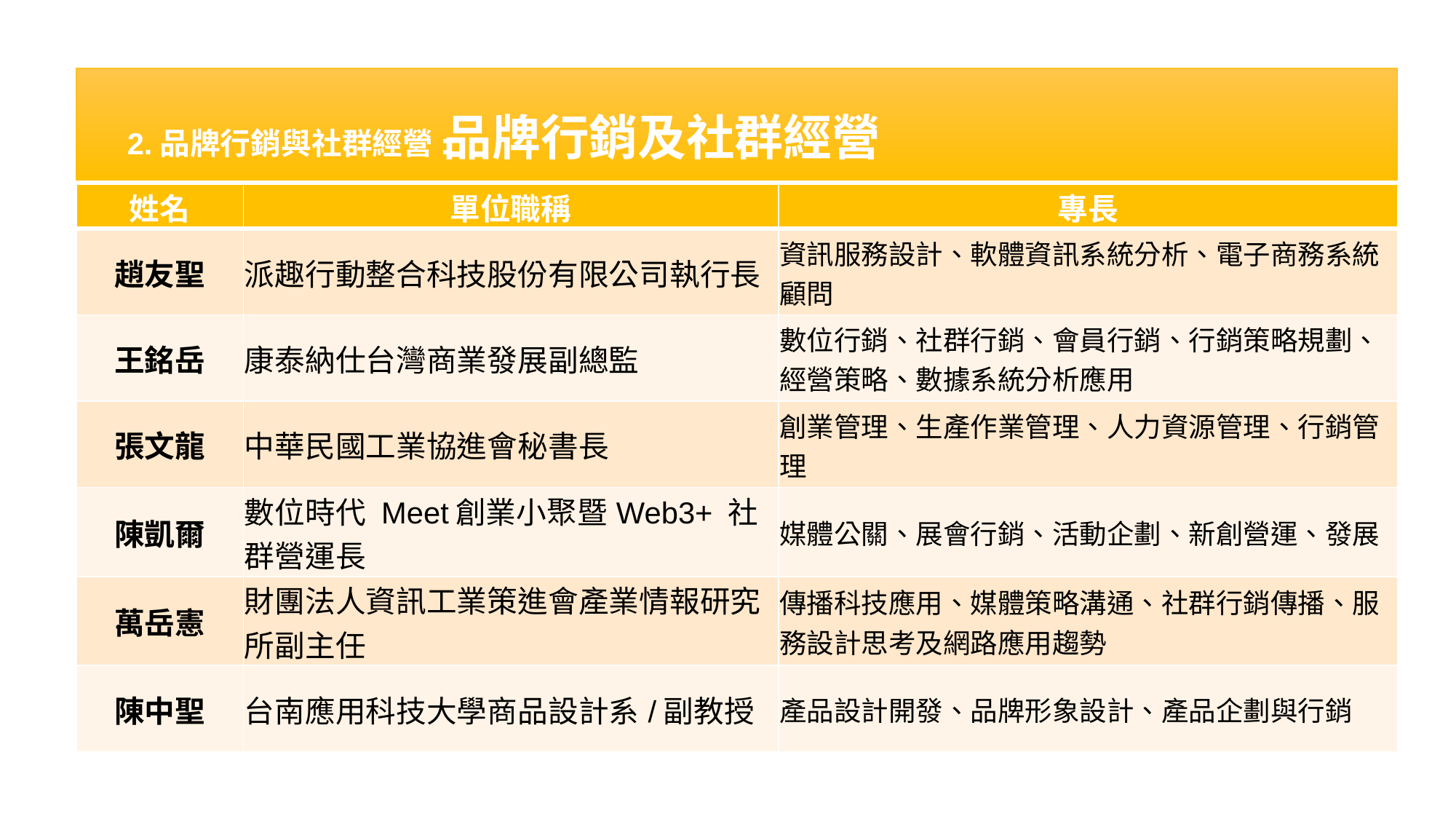

品牌行銷及社群經營
2.品牌行銷與社群經營:
| 姓名 | 單位職稱 | 專長 |
| --- | --- | --- |
| 趙友聖 | 派趣行動整合科技股份有限公司執行長 | 資訊服務設計、軟體資訊系統分析、電子商務系統顧問 |
| 王銘岳 | 康泰納仕台灣商業發展副總監 | 數位行銷、社群行銷、會員行銷、行銷策略規劃、經營策略、數據系統分析應用 |
| 張文龍 | 中華民國工業協進會秘書長 | 創業管理、生產作業管理、人力資源管理、行銷管理 |
| 陳凱爾 | 數位時代 Meet創業小聚暨Web3+ 社群營運長 | 媒體公關、展會行銷、活動企劃、新創營運、發展 |
| 萬岳憲 | 財團法人資訊工業策進會產業情報研究所副主任 | 傳播科技應用、媒體策略溝通、社群行銷傳播、服務設計思考及網路應用趨勢 |
| 陳中聖 | 台南應用科技大學商品設計系/副教授 | 產品設計開發、品牌形象設計、產品企劃與行銷 |